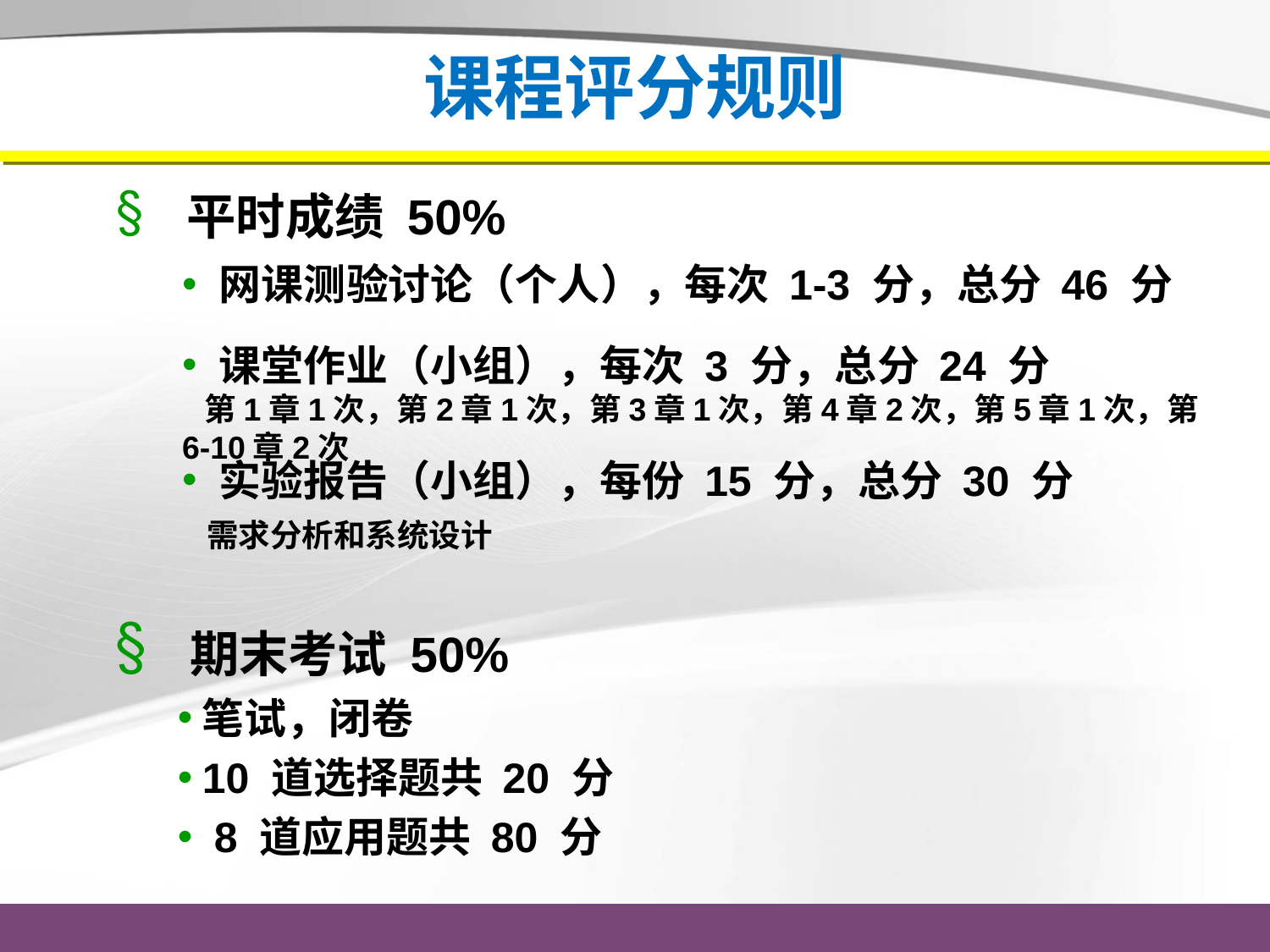

# 课程评分规则
 平时成绩 50%

网课测验讨论（个人），每次 1-3 分，总分 46 分
课堂作业（小组），每次 3 分，总分 24 分
  第1章1次，第2章1次，第3章1次，第4章2次，第5章1次，第6-10章2次
实验报告（小组），每份 15 分，总分 30 分
  需求分析和系统设计
 期末考试 50%
笔试，闭卷
10 道选择题共 20 分
 8 道应用题共 80 分